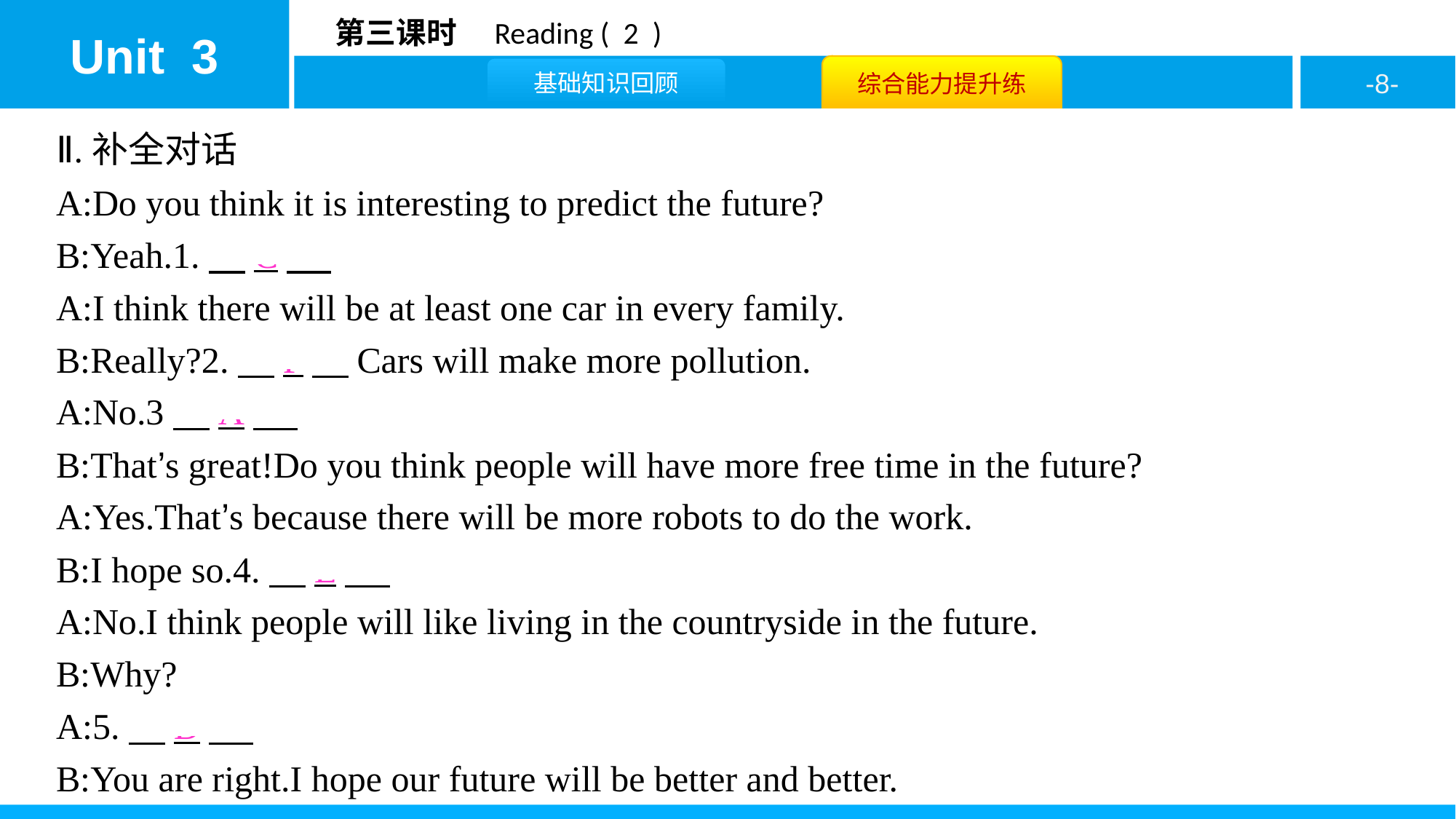

Ⅱ.补全对话
A:Do you think it is interesting to predict the future?
B:Yeah.1.　C
A:I think there will be at least one car in every family.
B:Really?2.　F　Cars will make more pollution.
A:No.3　A
B:That’s great!Do you think people will have more free time in the future?
A:Yes.That’s because there will be more robots to do the work.
B:I hope so.4.　E
A:No.I think people will like living in the countryside in the future.
B:Why?
A:5.　D
B:You are right.I hope our future will be better and better.